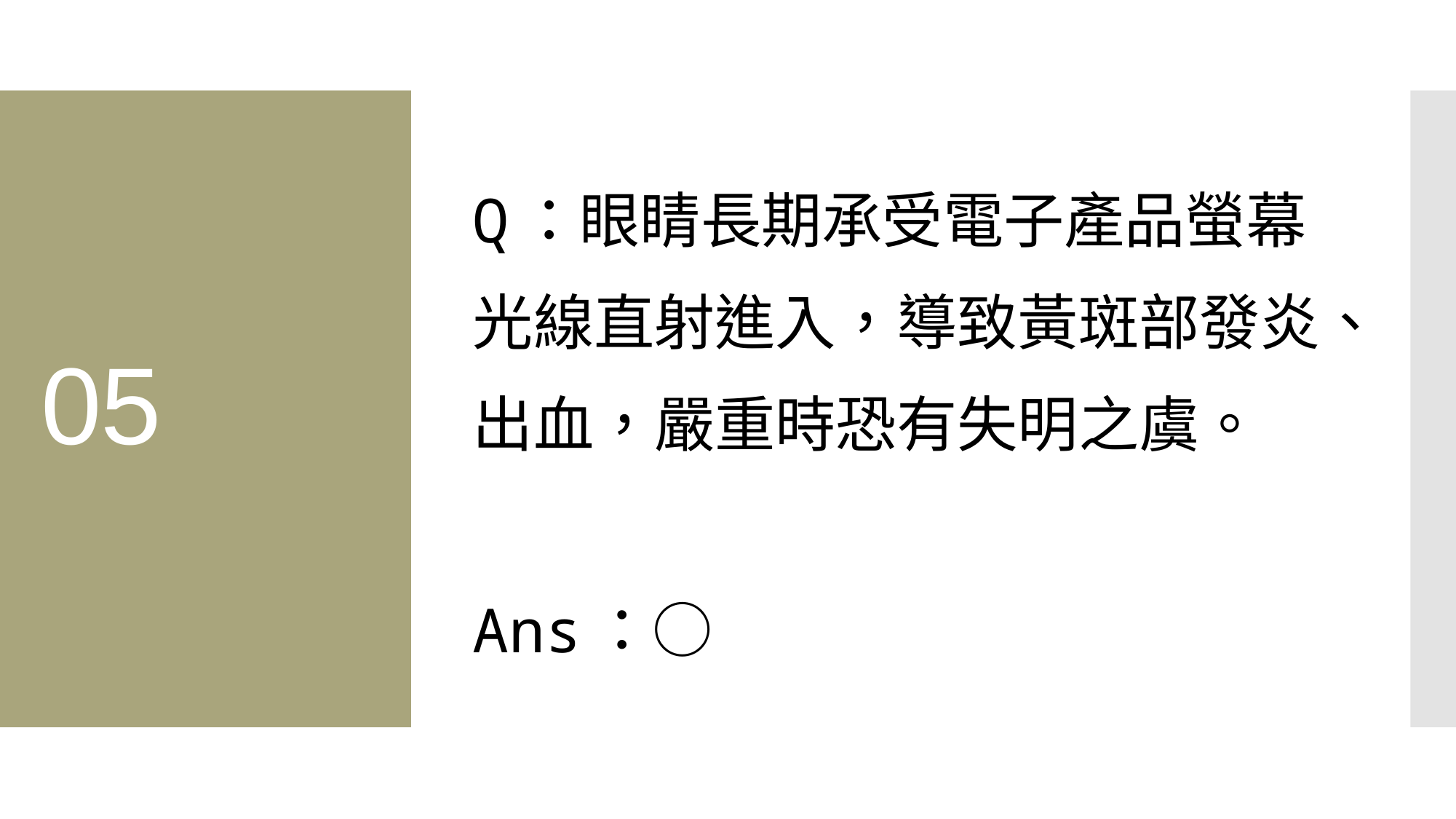

Q：眼睛長期承受電子產品螢幕光線直射進入，導致黃斑部發炎、出血，嚴重時恐有失明之虞。

Ans：○
# 05